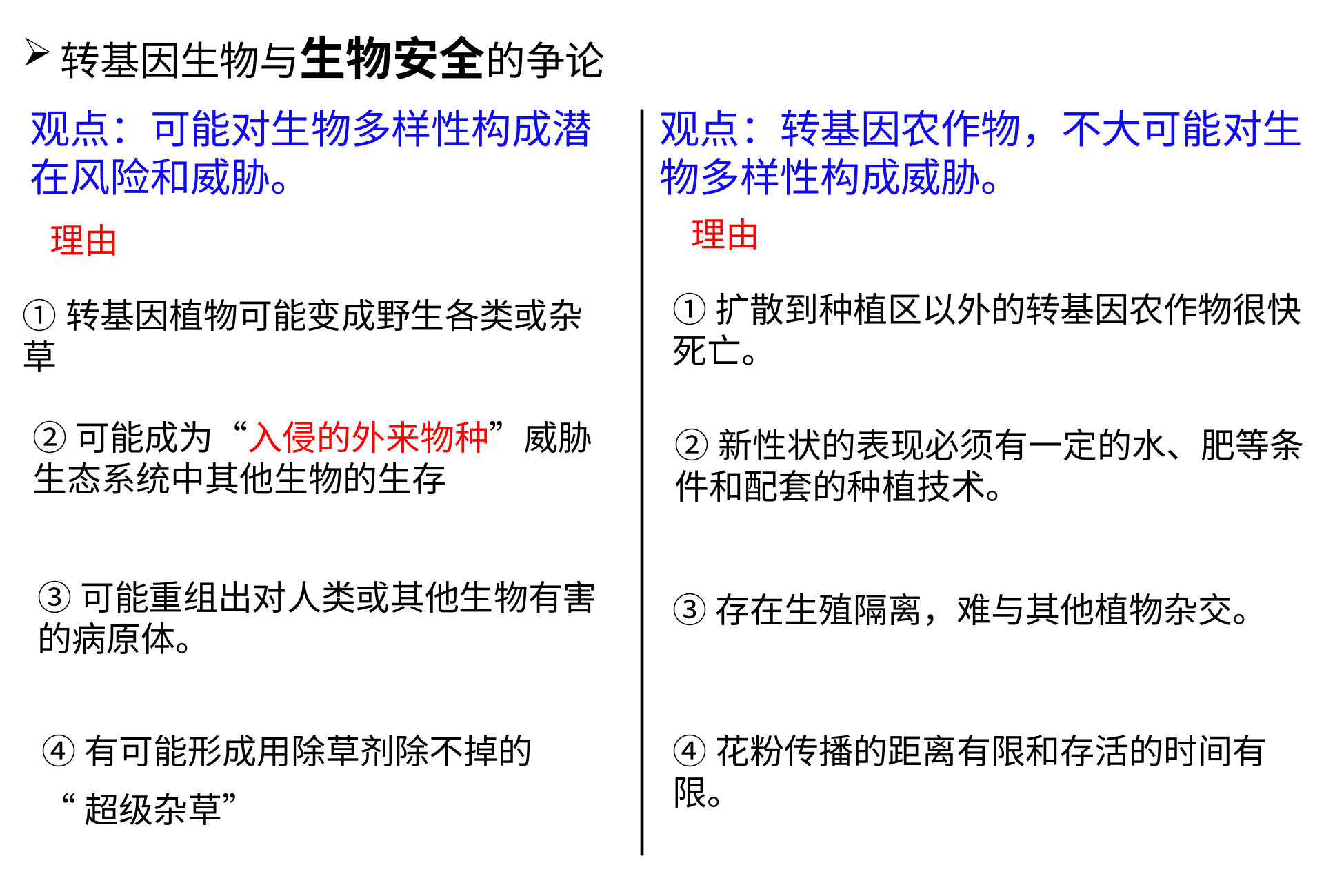

转基因生物与生物安全的争论
观点：可能对生物多样性构成潜在风险和威胁。
观点：转基因农作物，不大可能对生物多样性构成威胁。

理由
理由
①扩散到种植区以外的转基因农作物很快死亡。
①转基因植物可能变成野生各类或杂草
②可能成为“入侵的外来物种”威胁生态系统中其他生物的生存
②新性状的表现必须有一定的水、肥等条件和配套的种植技术。
③可能重组出对人类或其他生物有害的病原体。
③存在生殖隔离，难与其他植物杂交。
④有可能形成用除草剂除不掉的
“超级杂草”
④花粉传播的距离有限和存活的时间有限。